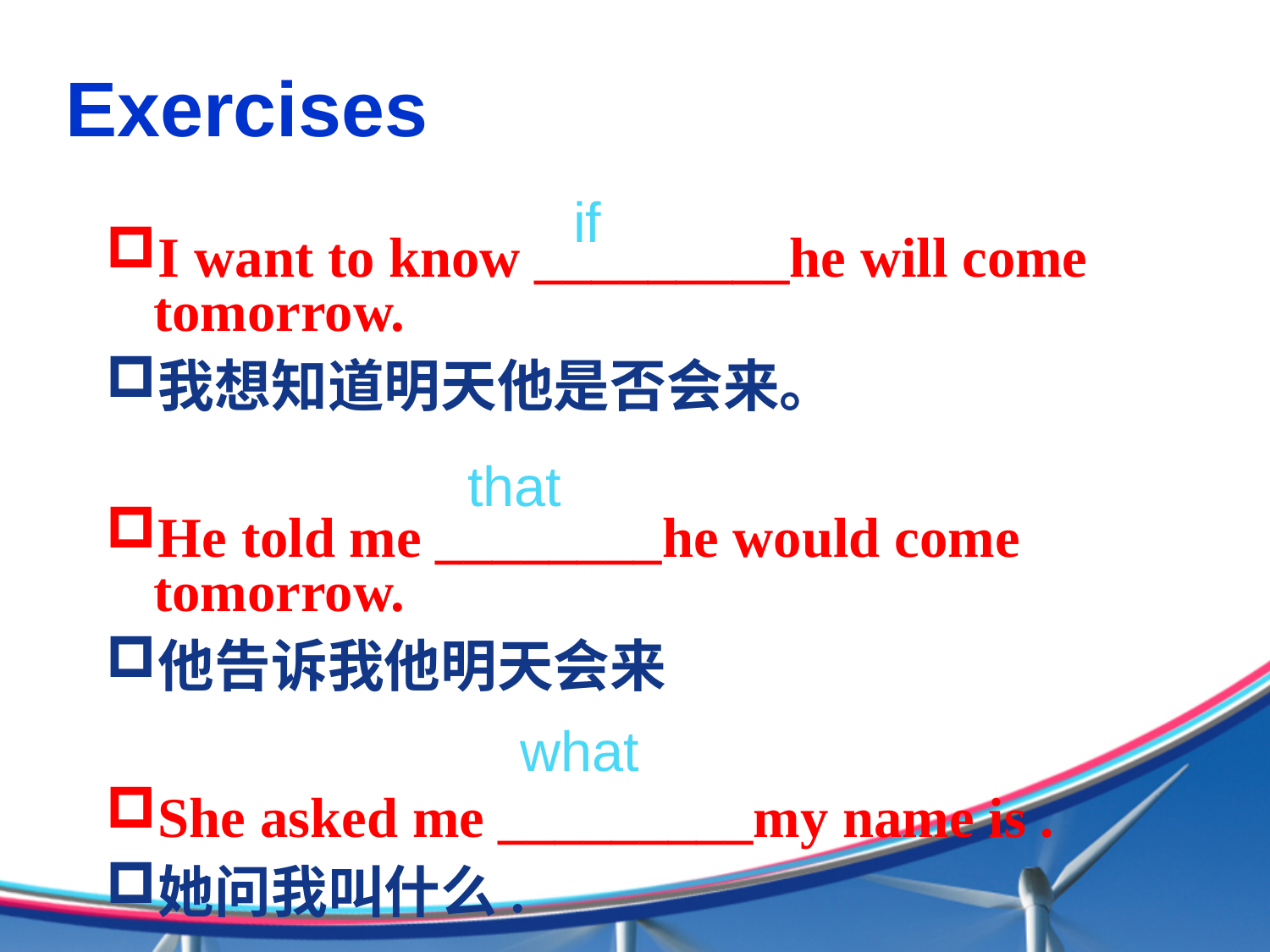

# Exercises

I want to know _________he will come tomorrow.
我想知道明天他是否会来。

He told me ________he would come tomorrow.
他告诉我他明天会来

She asked me _________my name is .
她问我叫什么.

if
that
what